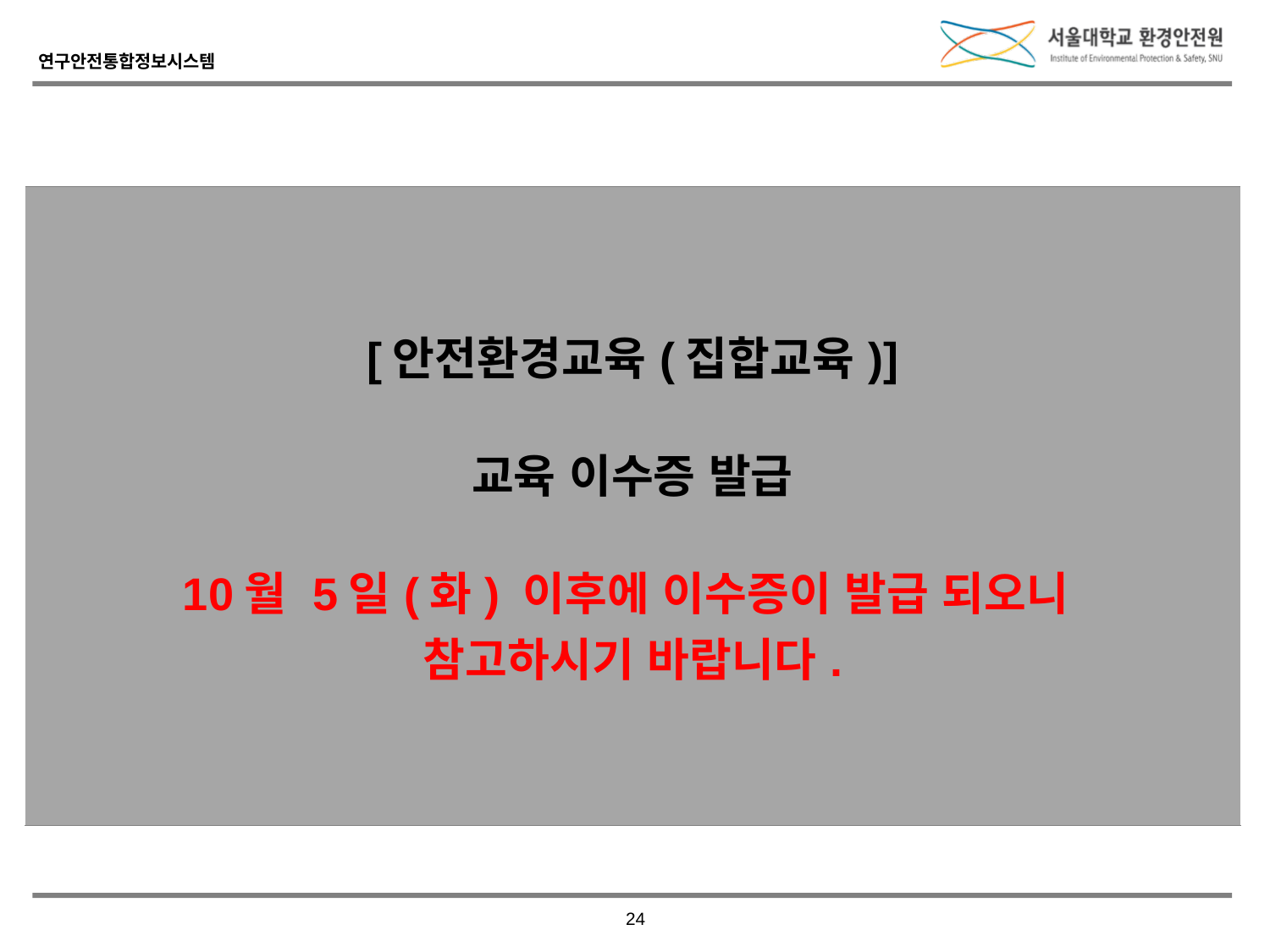

| [안전환경교육(집합교육)] 교육 이수증 발급 10월 5일(화) 이후에 이수증이 발급 되오니 참고하시기 바랍니다. |
| --- |